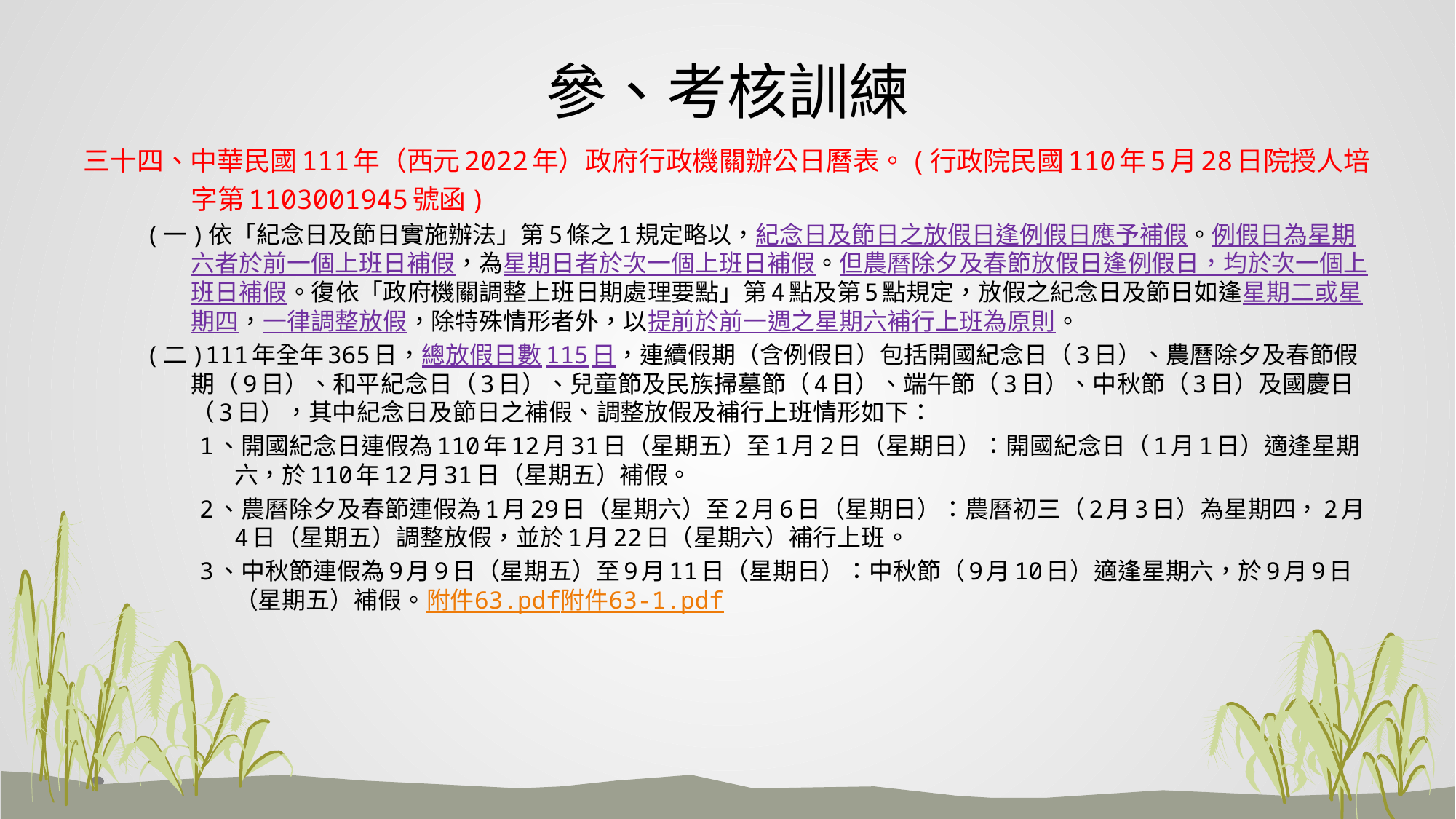

# 參、考核訓練
三十四、中華民國111年（西元2022年）政府行政機關辦公日曆表。(行政院民國110年5月28日院授人培字第1103001945號函)
(一)依「紀念日及節日實施辦法」第5條之1規定略以，紀念日及節日之放假日逢例假日應予補假。例假日為星期六者於前一個上班日補假，為星期日者於次一個上班日補假。但農曆除夕及春節放假日逢例假日，均於次一個上班日補假。復依「政府機關調整上班日期處理要點」第4點及第5點規定，放假之紀念日及節日如逢星期二或星期四，一律調整放假，除特殊情形者外，以提前於前一週之星期六補行上班為原則。
(二)111年全年365日，總放假日數115日，連續假期（含例假日）包括開國紀念日（3日）、農曆除夕及春節假期（9日）、和平紀念日（3日）、兒童節及民族掃墓節（4日）、端午節（3日）、中秋節（3日）及國慶日（3日），其中紀念日及節日之補假、調整放假及補行上班情形如下：
1、開國紀念日連假為110年12月31日（星期五）至1月2日（星期日）：開國紀念日（1月1日）適逢星期六，於110年12月31日（星期五）補假。
2、農曆除夕及春節連假為1月29日（星期六）至2月6日（星期日）：農曆初三（2月3日）為星期四，2月4日（星期五）調整放假，並於1月22日（星期六）補行上班。
3、中秋節連假為9月9日（星期五）至9月11日（星期日）：中秋節（9月10日）適逢星期六，於9月9日（星期五）補假。附件63.pdf附件63-1.pdf